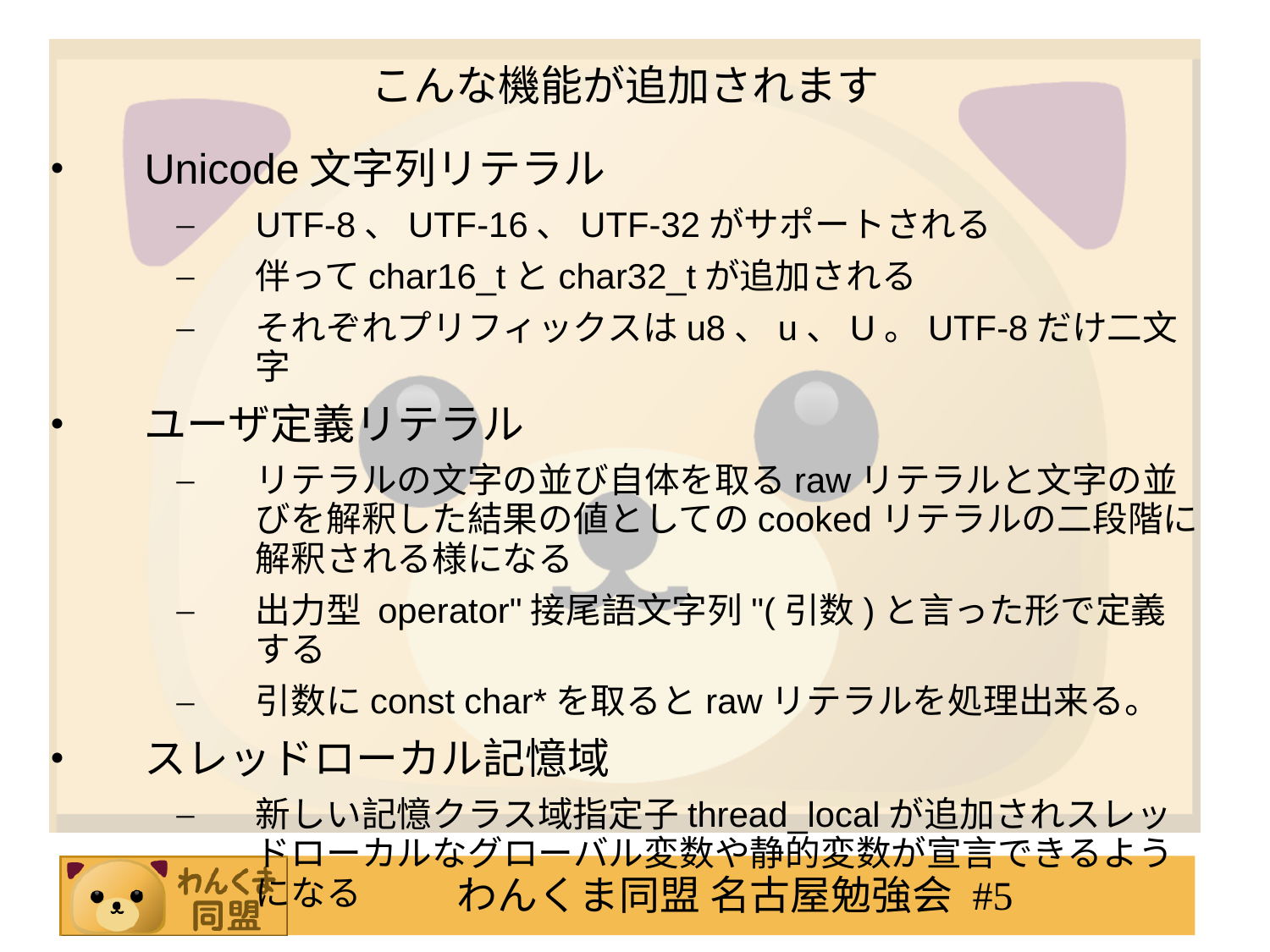

# こんな機能が追加されます
Unicode文字列リテラル
UTF-8、UTF-16、UTF-32がサポートされる
伴ってchar16_tとchar32_tが追加される
それぞれプリフィックスはu8、u、U。UTF-8だけ二文字
ユーザ定義リテラル
リテラルの文字の並び自体を取るrawリテラルと文字の並びを解釈した結果の値としてのcookedリテラルの二段階に解釈される様になる
出力型 operator"接尾語文字列"(引数)と言った形で定義する
引数にconst char*を取るとrawリテラルを処理出来る。
スレッドローカル記憶域
新しい記憶クラス域指定子thread_localが追加されスレッドローカルなグローバル変数や静的変数が宣言できるようになる